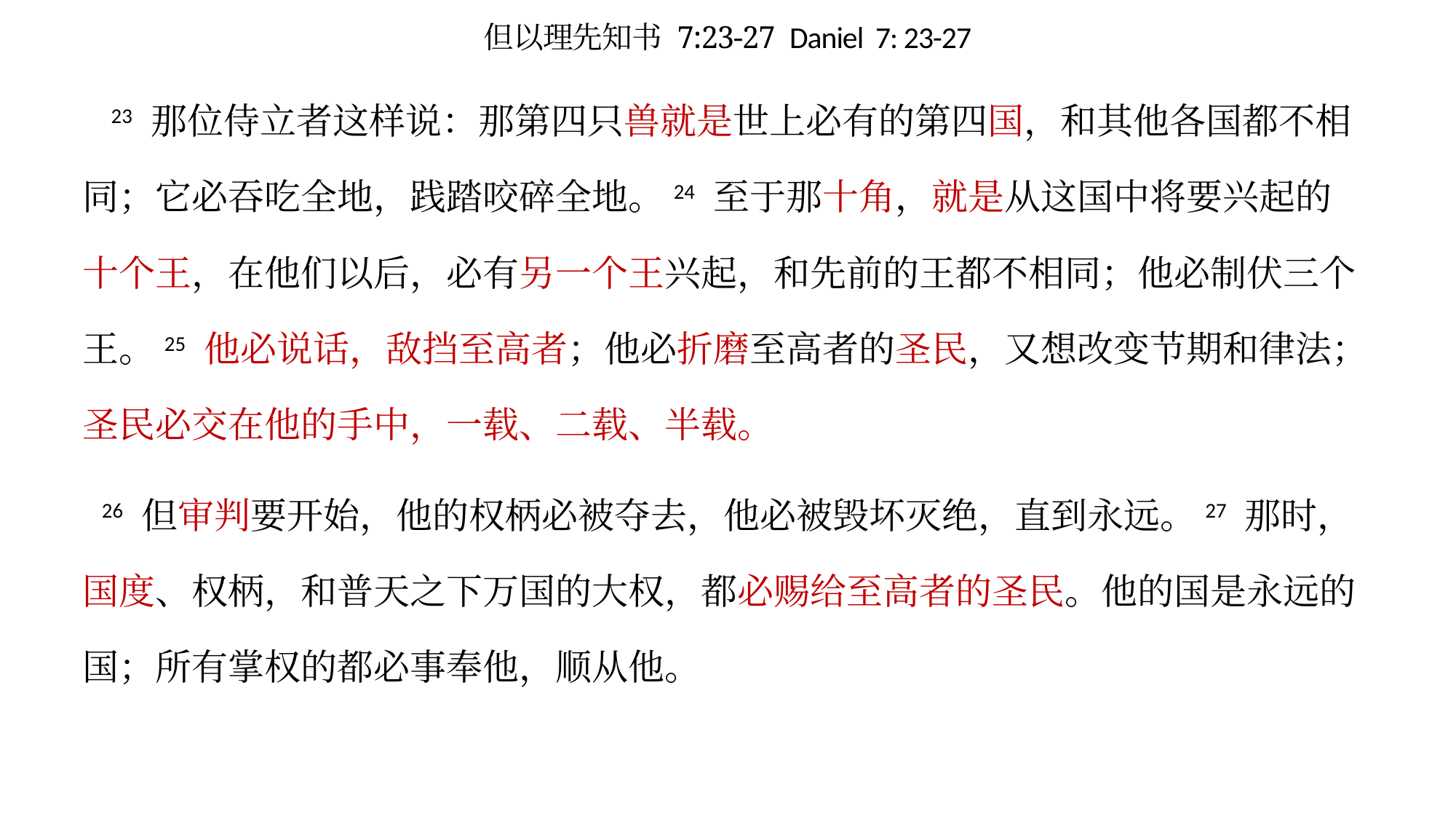

# 但以理先知书 7:23-27  Daniel  7: 23-27
      23  那位侍立者这样说：那第四只兽就是世上必有的第四国，和其他各国都不相同；它必吞吃全地，践踏咬碎全地。24 至于那十角，就是从这国中将要兴起的十个王，在他们以后，必有另一个王兴起，和先前的王都不相同；他必制伏三个王。25 他必说话，敌挡至高者；他必折磨至高者的圣民，又想改变节期和律法；圣民必交在他的手中，一载、二载、半载。
  26 但审判要开始，他的权柄必被夺去，他必被毁坏灭绝，直到永远。27 那时，国度、权柄，和普天之下万国的大权，都必赐给至高者的圣民。他的国是永远的国；所有掌权的都必事奉他，顺从他。